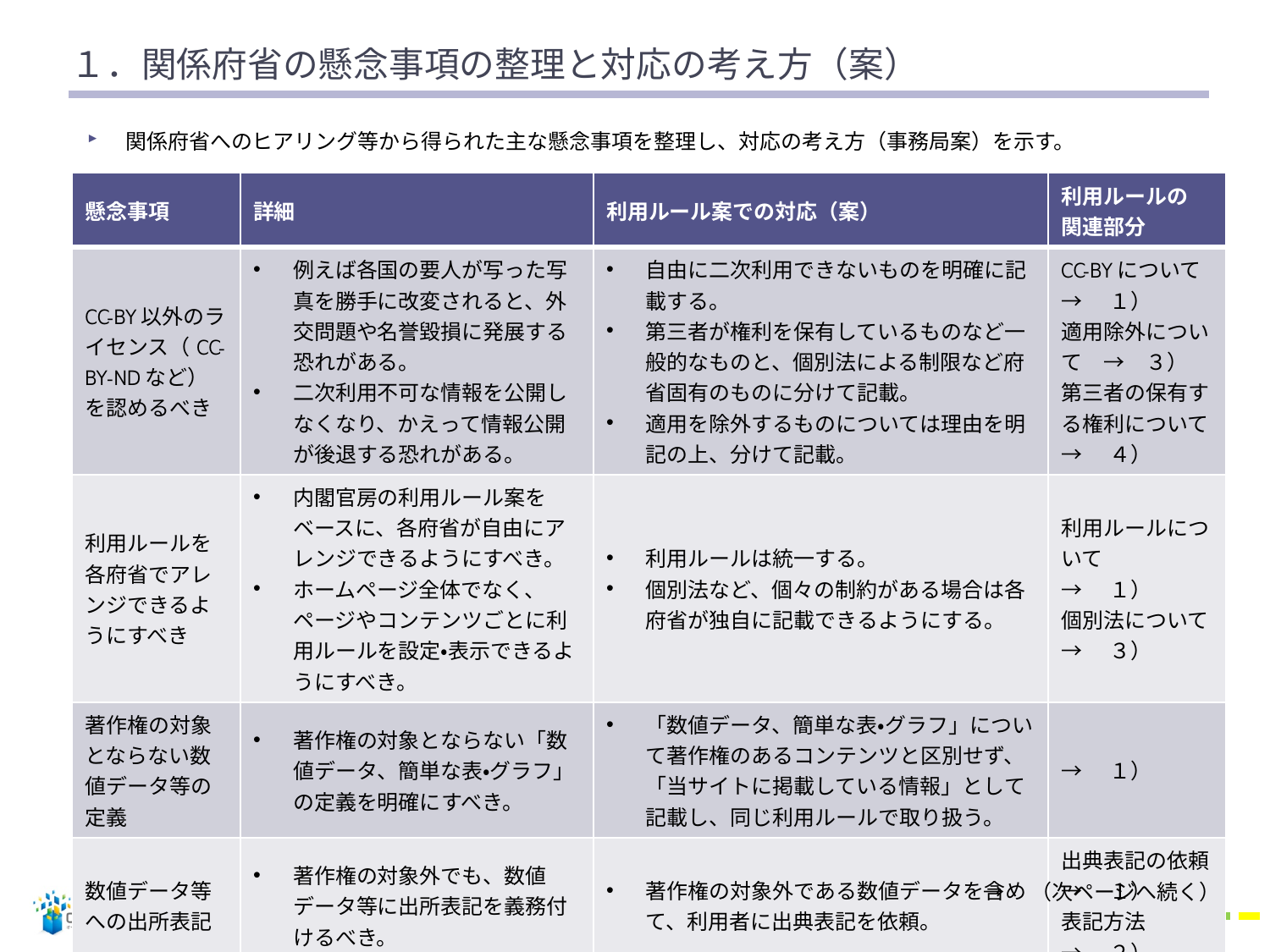

１．関係府省の懸念事項の整理と対応の考え方（案）
関係府省へのヒアリング等から得られた主な懸念事項を整理し、対応の考え方（事務局案）を示す。
| 懸念事項 | 詳細 | 利用ルール案での対応（案） | 利用ルールの 関連部分 |
| --- | --- | --- | --- |
| CC-BY以外のライセンス（CC-BY-NDなど）を認めるべき | 例えば各国の要人が写った写真を勝手に改変されると、外交問題や名誉毀損に発展する恐れがある。 二次利用不可な情報を公開しなくなり、かえって情報公開が後退する恐れがある。 | 自由に二次利用できないものを明確に記載する。 第三者が権利を保有しているものなど一般的なものと、個別法による制限など府省固有のものに分けて記載。 適用を除外するものについては理由を明記の上、分けて記載。 | CC-BYについて →　１） 適用除外について　→　３） 第三者の保有する権利について →　４） |
| 利用ルールを各府省でアレンジできるようにすべき | 内閣官房の利用ルール案をベースに、各府省が自由にアレンジできるようにすべき。 ホームページ全体でなく、ページやコンテンツごとに利用ルールを設定・表示できるようにすべき。 | 利用ルールは統一する。 個別法など、個々の制約がある場合は各府省が独自に記載できるようにする。 | 利用ルールについて →　１） 個別法について →　３） |
| 著作権の対象とならない数値データ等の定義 | 著作権の対象とならない「数値データ、簡単な表・グラフ」の定義を明確にすべき。 | 「数値データ、簡単な表・グラフ」について著作権のあるコンテンツと区別せず、「当サイトに掲載している情報」として記載し、同じ利用ルールで取り扱う。 | →　１） |
| 数値データ等への出所表記 | 著作権の対象外でも、数値データ等に出所表記を義務付けるべき。 | 著作権の対象外である数値データを含めて、利用者に出典表記を依頼。 | 出典表記の依頼 →　１） 表記方法 →　２） |
→　（次ページへ続く）
3